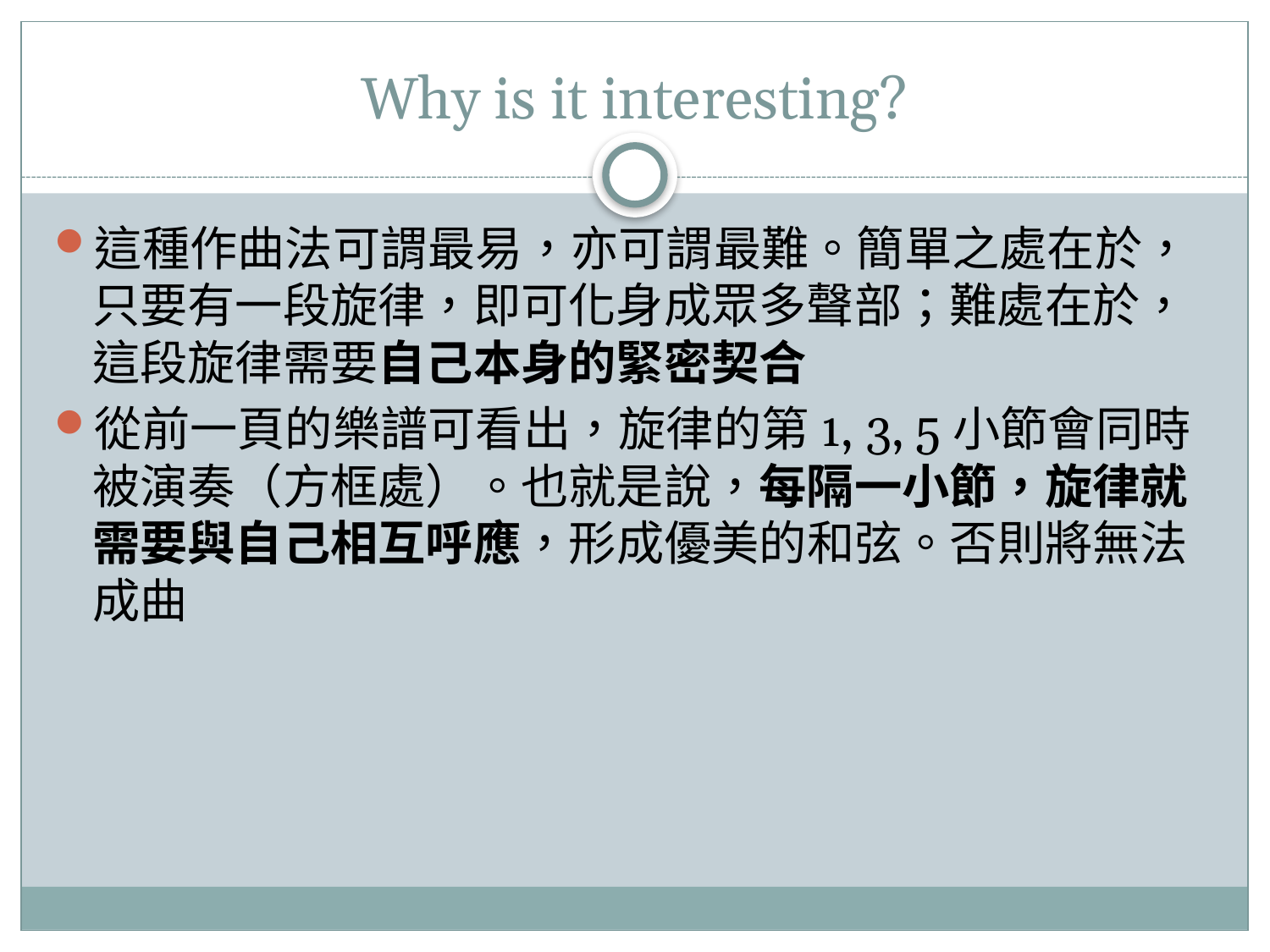

# Why is it interesting?
這種作曲法可謂最易，亦可謂最難。簡單之處在於，只要有一段旋律，即可化身成眾多聲部；難處在於，這段旋律需要自己本身的緊密契合
從前一頁的樂譜可看出，旋律的第1, 3, 5小節會同時被演奏（方框處）。也就是說，每隔一小節，旋律就需要與自己相互呼應，形成優美的和弦。否則將無法成曲